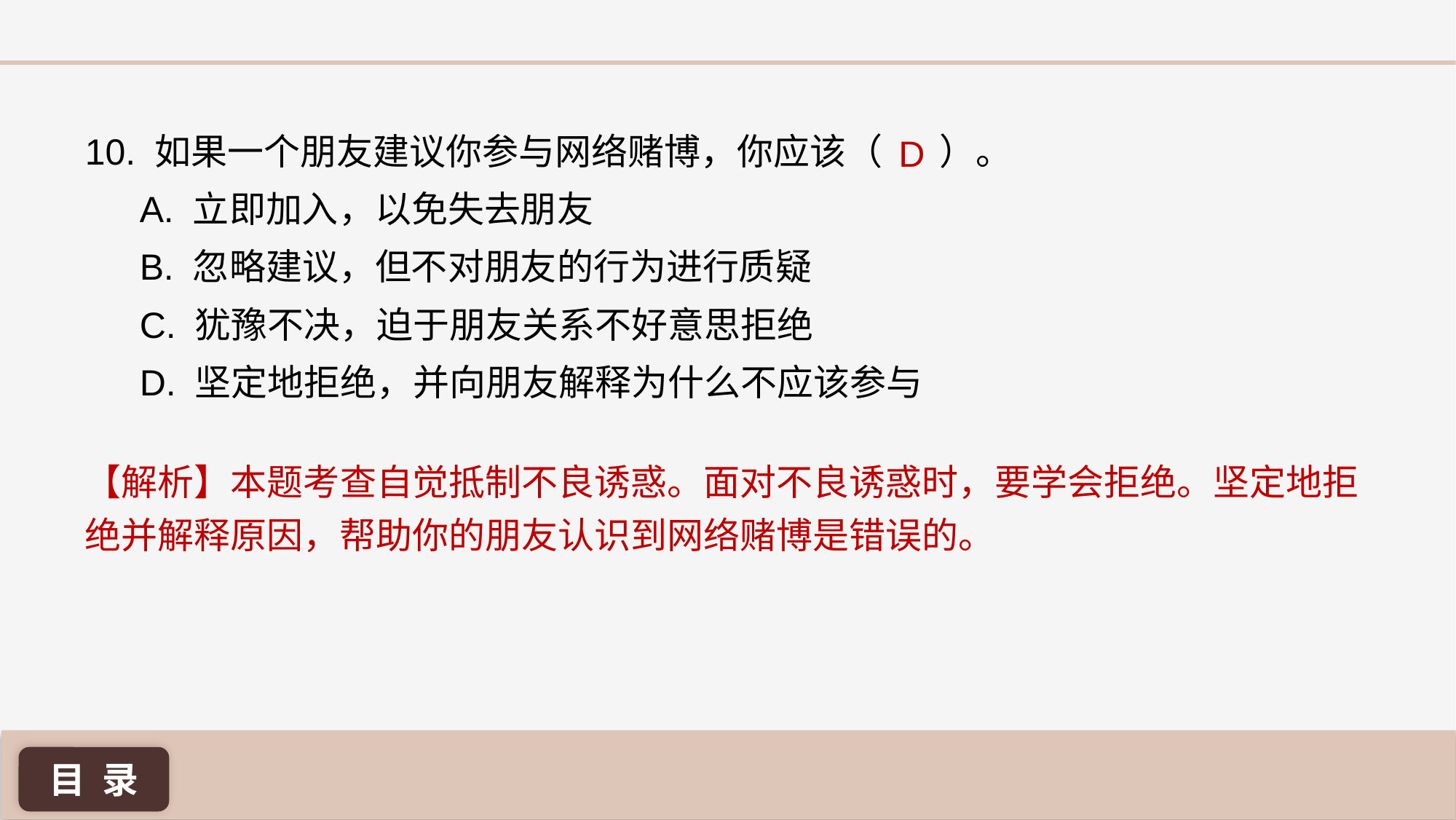

D
10. 如果一个朋友建议你参与网络赌博，你应该（       ）。
A. 立即加入，以免失去朋友
B. 忽略建议，但不对朋友的行为进行质疑
C. 犹豫不决，迫于朋友关系不好意思拒绝
D. 坚定地拒绝，并向朋友解释为什么不应该参与
【解析】本题考查自觉抵制不良诱惑。面对不良诱惑时，要学会拒绝。坚定地拒绝并解释原因，帮助你的朋友认识到网络赌博是错误的。